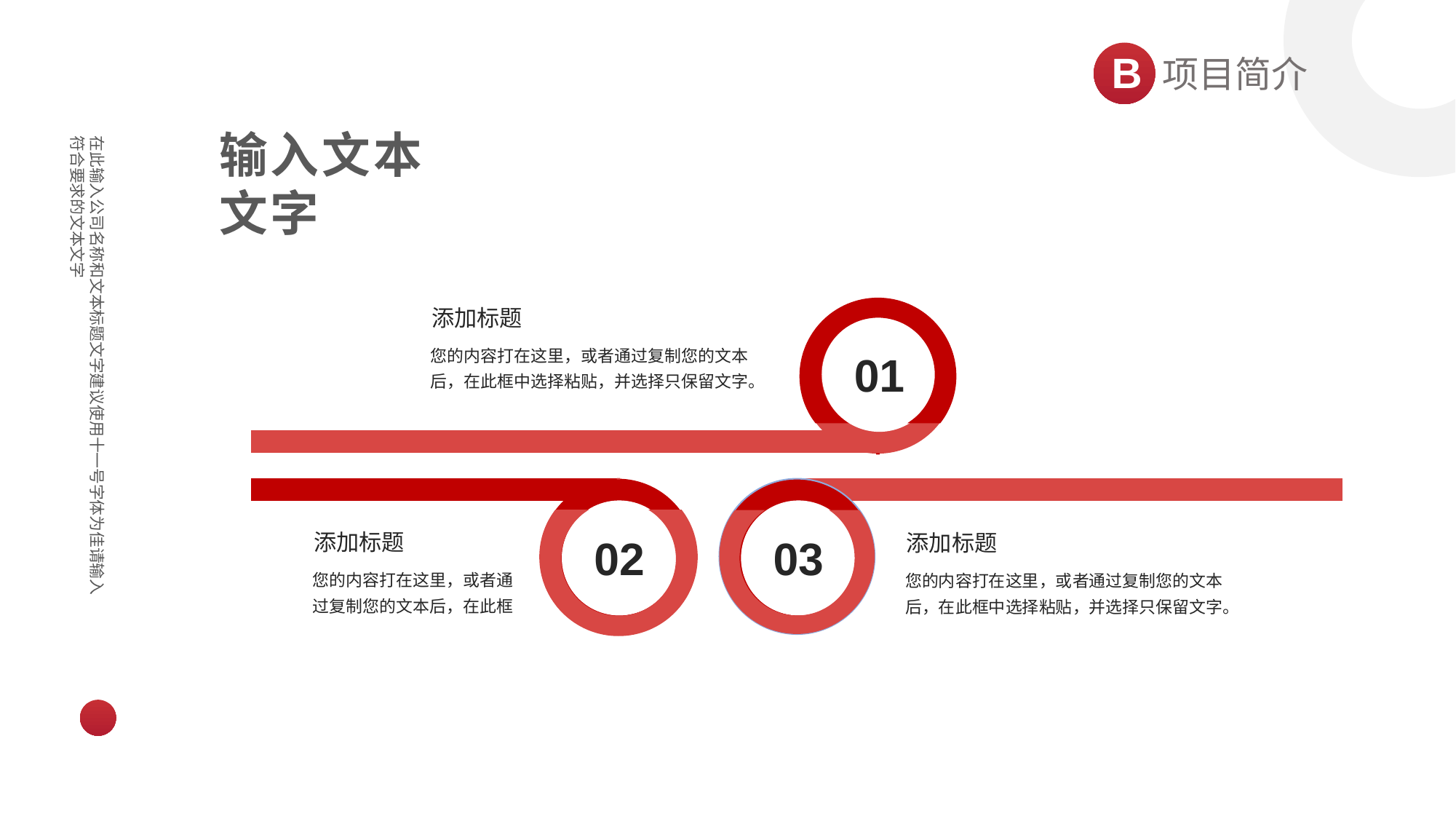

B

项目简介
输入文本
文字

01
添加标题
您的内容打在这里，或者通过复制您的文本后，在此框中选择粘贴，并选择只保留文字。

03

02
添加标题
添加标题
您的内容打在这里，或者通过复制您的文本后，在此框
您的内容打在这里，或者通过复制您的文本后，在此框中选择粘贴，并选择只保留文字。
在此输入公司名称和文本标题文字建议使用十一号字体为佳请输入符合要求的文本文字